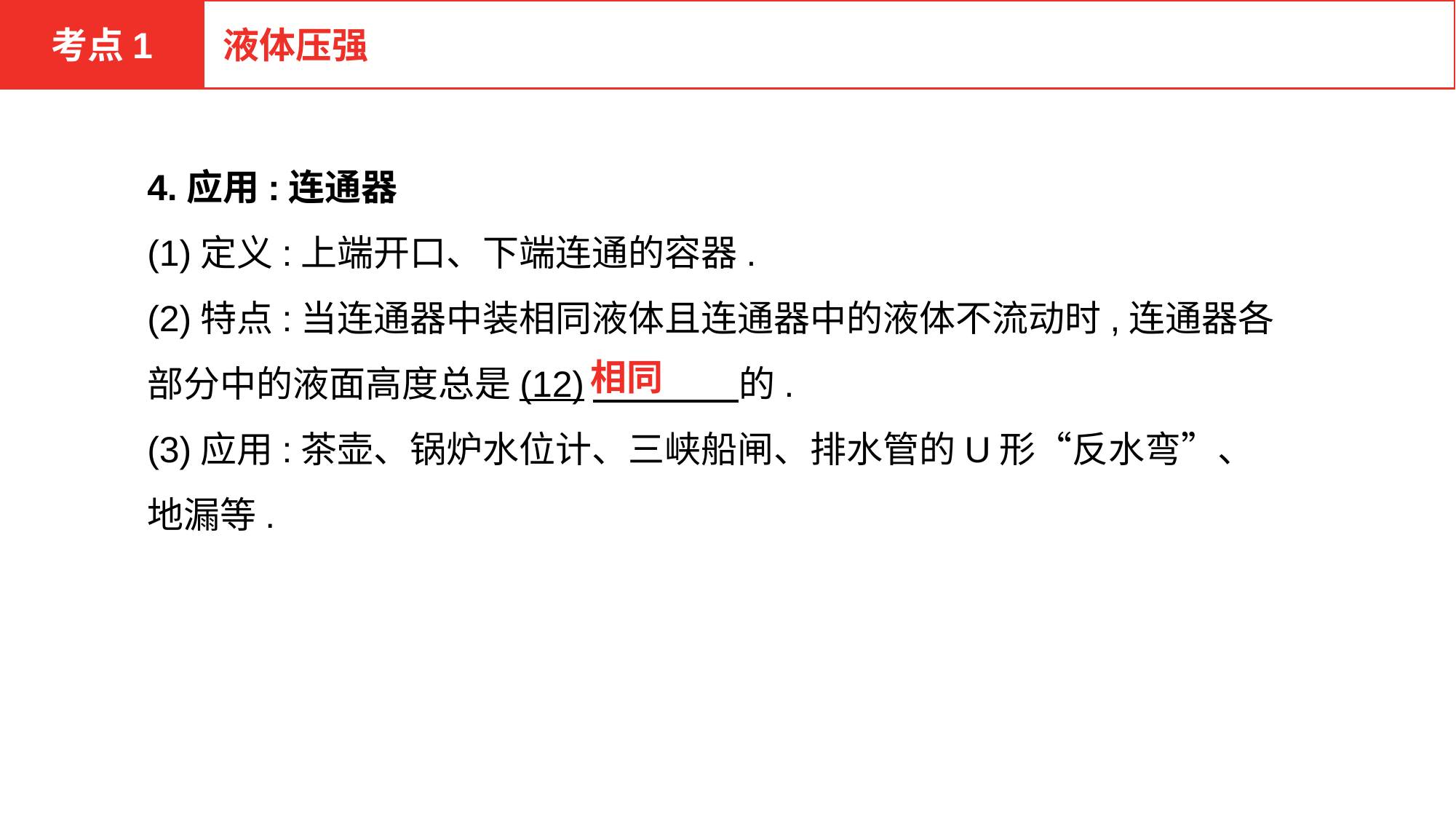

考点1
液体压强
4.应用:连通器
(1)定义:上端开口、下端连通的容器.
(2)特点:当连通器中装相同液体且连通器中的液体不流动时,连通器各部分中的液面高度总是(12)　　　　的.
(3)应用:茶壶、锅炉水位计、三峡船闸、排水管的U形“反水弯”、地漏等.
 相同